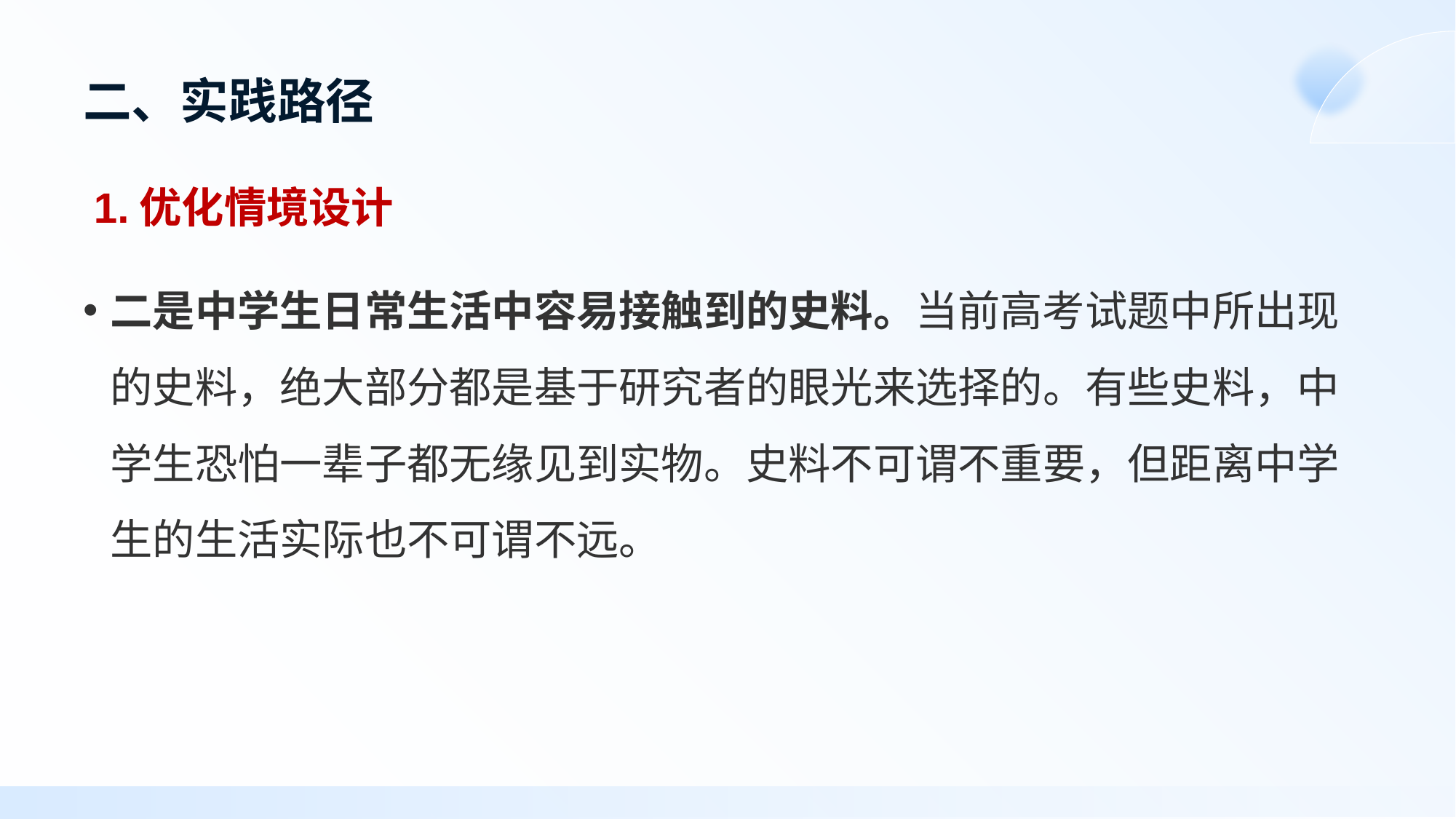

# 二、实践路径
1.优化情境设计
二是中学生日常生活中容易接触到的史料。当前高考试题中所出现的史料，绝大部分都是基于研究者的眼光来选择的。有些史料，中学生恐怕一辈子都无缘见到实物。史料不可谓不重要，但距离中学生的生活实际也不可谓不远。